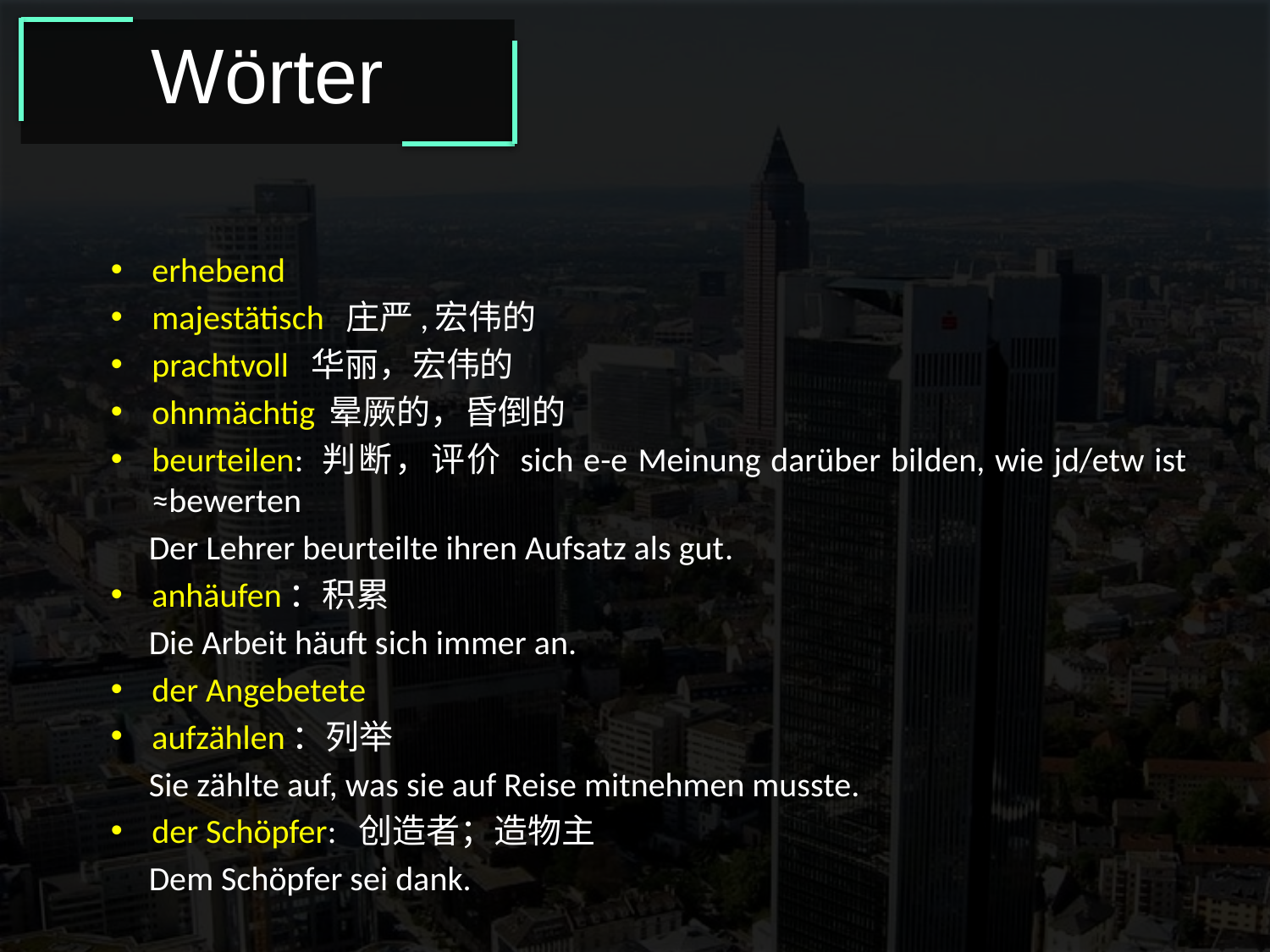

Wörter
erhebend
majestätisch  庄严,宏伟的
prachtvoll  华丽，宏伟的
ohnmächtig 晕厥的，昏倒的
beurteilen: 判断，评价 sich e-e Meinung darüber bilden, wie jd/etw ist    ≈bewerten
     Der Lehrer beurteilte ihren Aufsatz als gut.
anhäufen：积累
     Die Arbeit häuft sich immer an.
der Angebetete
aufzählen：列举
     Sie zählte auf, was sie auf Reise mitnehmen musste.
der Schöpfer:  创造者；造物主
     Dem Schöpfer sei dank.